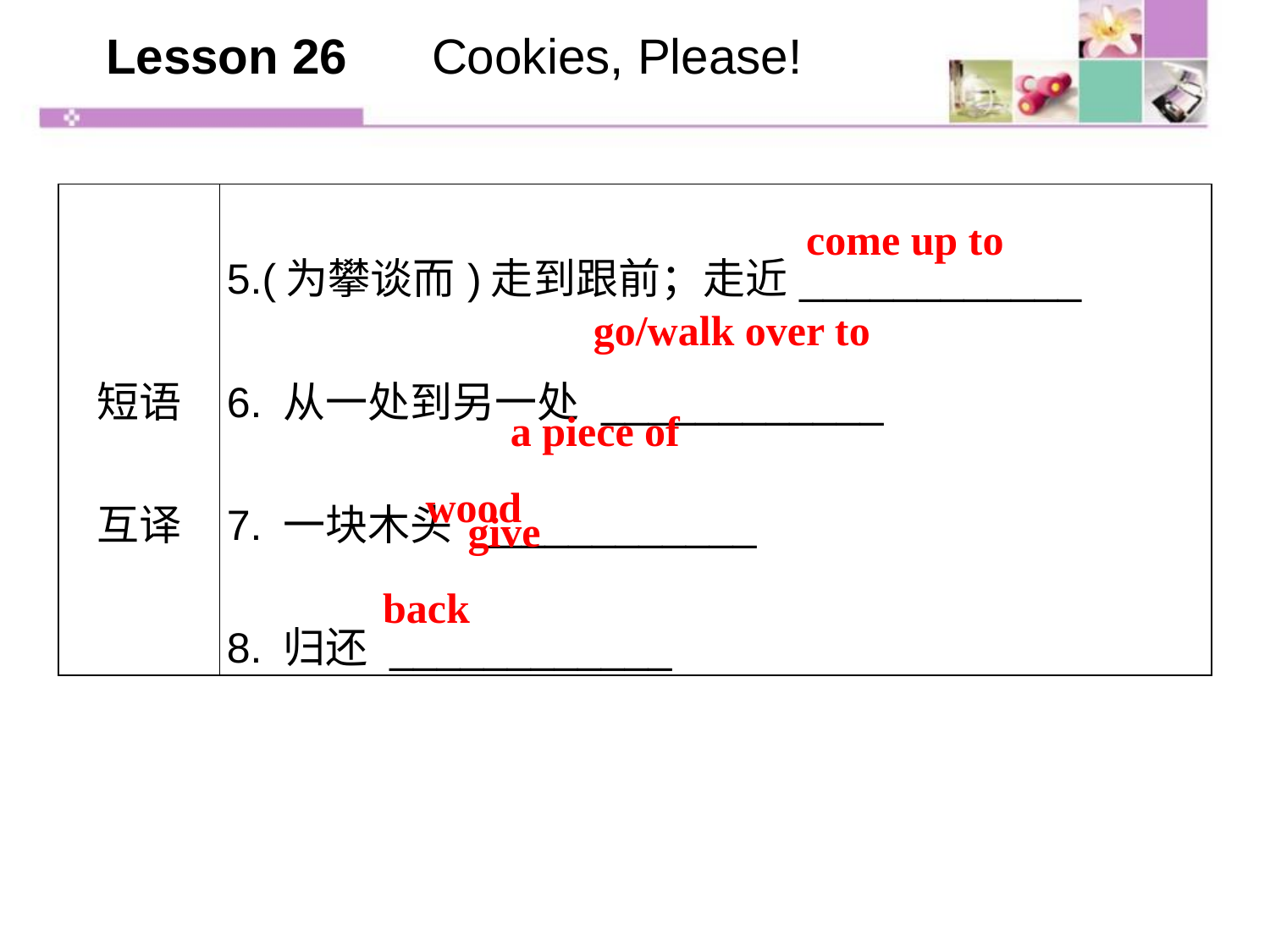

Lesson 26　 Cookies, Please!
| 短语 互译 | 5.(为攀谈而)走到跟前；走近\_\_\_\_\_\_\_\_\_\_\_\_ 6. 从一处到另一处 \_\_\_\_\_\_\_\_\_\_\_\_ 7. 一块木头 \_\_\_\_\_\_\_\_\_\_\_\_ 8. 归还 \_\_\_\_\_\_\_\_\_\_\_\_ |
| --- | --- |
come up to
go/walk over to
a piece of wood
give back